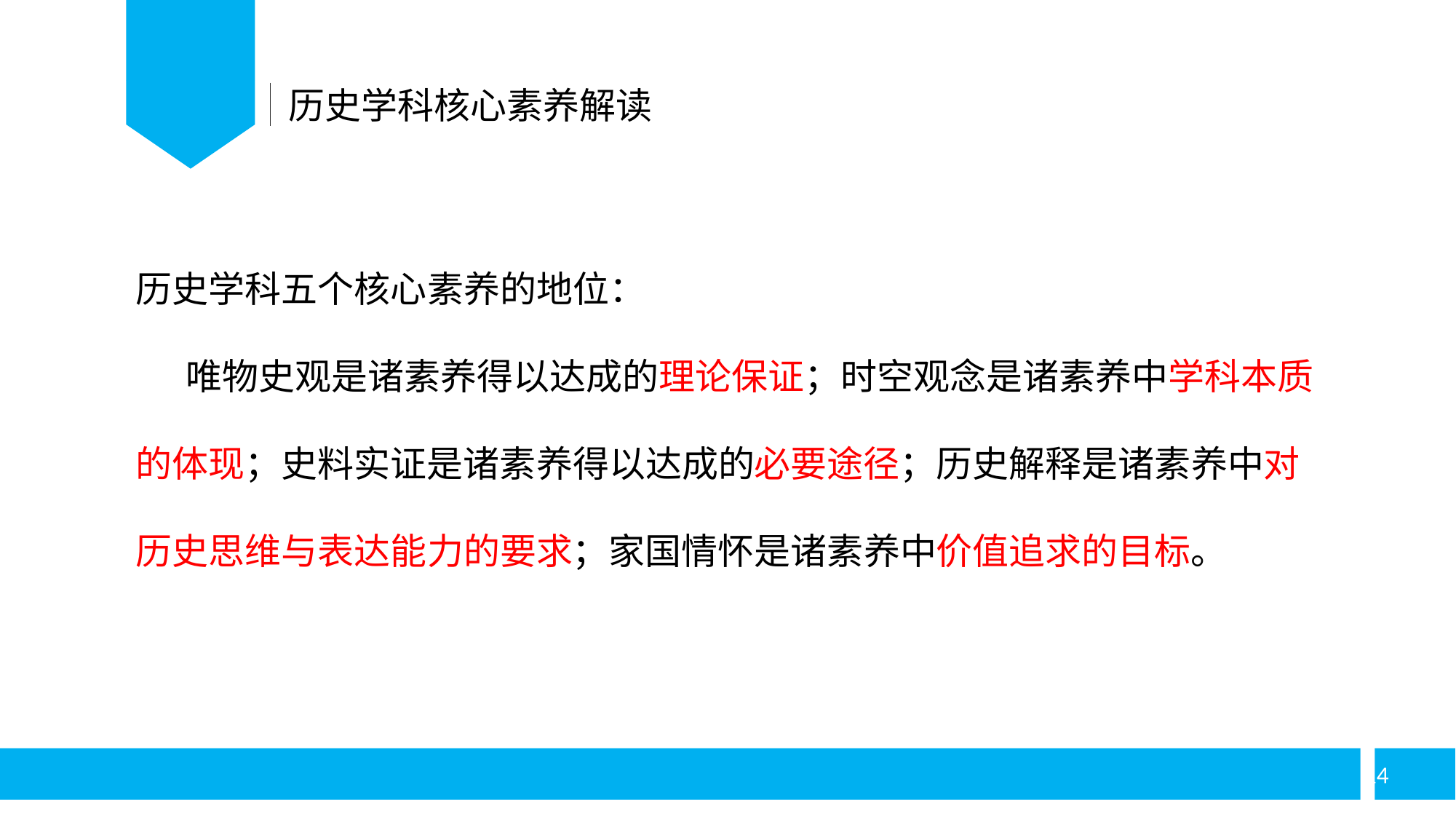

历史学科核心素养解读
历史学科五个核心素养的地位：
     唯物史观是诸素养得以达成的理论保证；时空观念是诸素养中学科本质的体现；史料实证是诸素养得以达成的必要途径；历史解释是诸素养中对历史思维与表达能力的要求；家国情怀是诸素养中价值追求的目标。